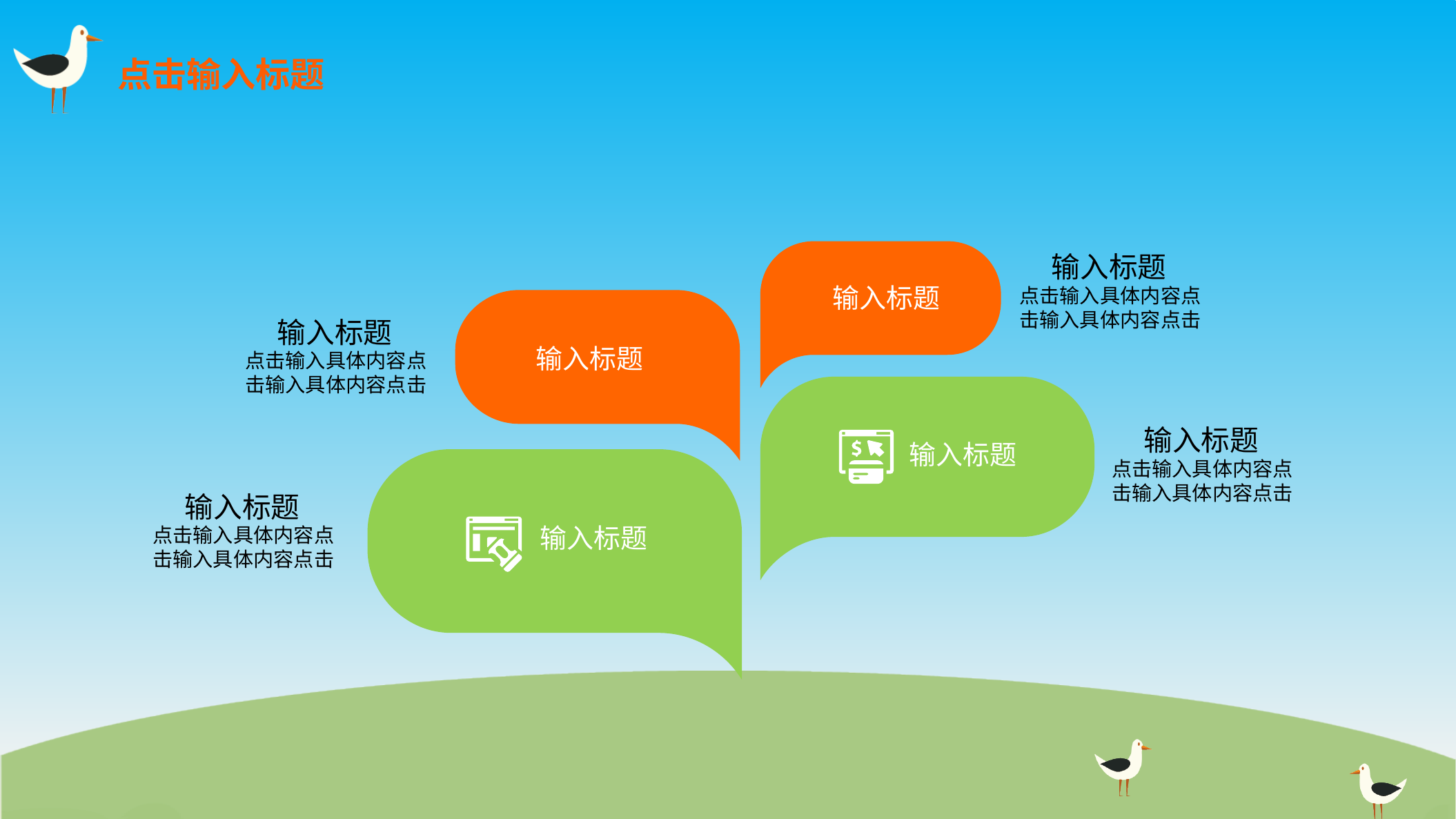

点击输入标题

输入标题
输入标题
点击输入具体内容点击输入具体内容点击

输入标题
输入标题
点击输入具体内容点击输入具体内容点击

输入标题

输入标题

点击输入具体内容点击输入具体内容点击
输入标题
输入标题

点击输入具体内容点击输入具体内容点击
延时符